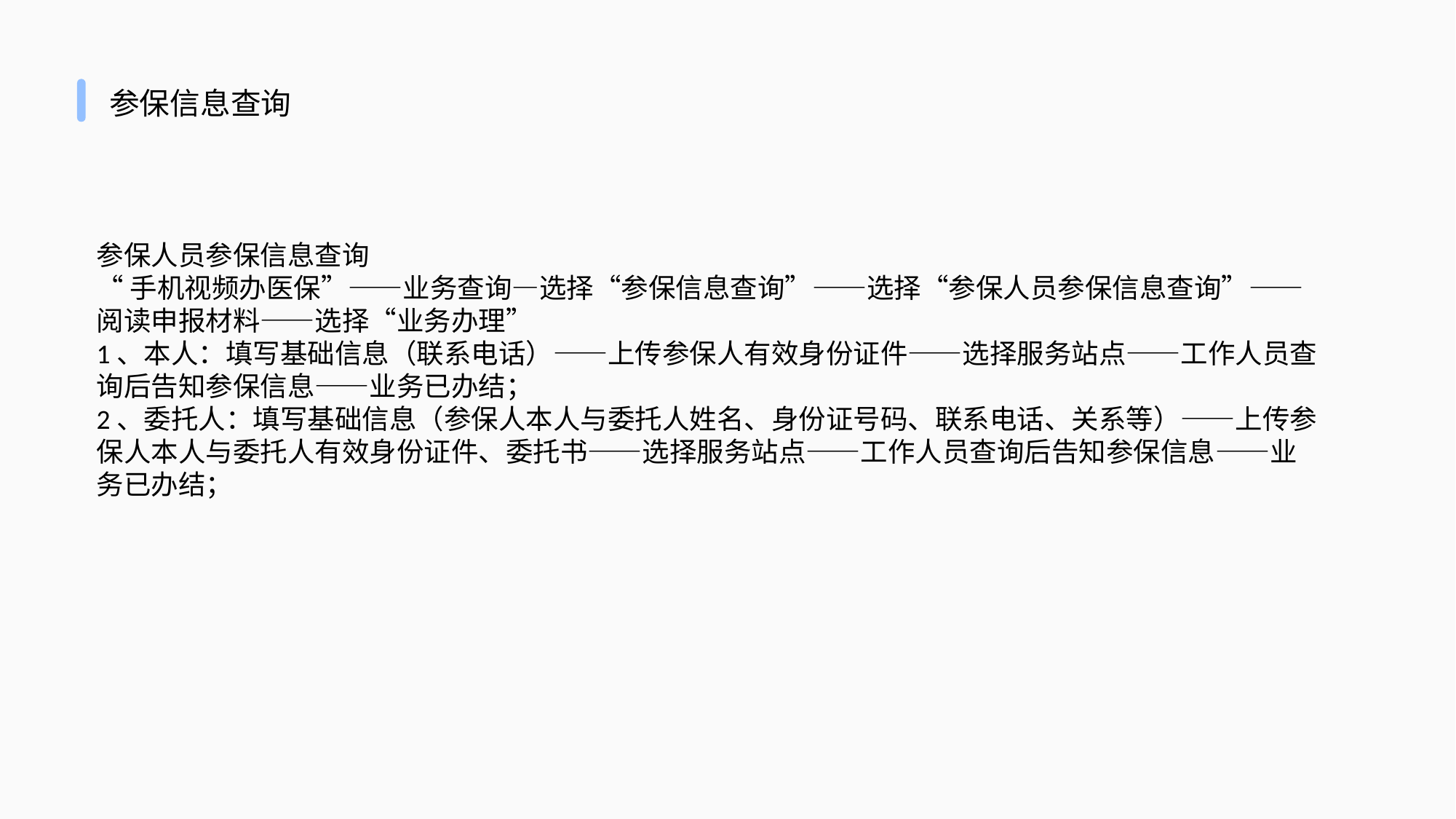

参保信息查询

参保人员参保信息查询
“手机视频办医保”——业务查询—选择“参保信息查询”——选择“参保人员参保信息查询”——阅读申报材料——选择“业务办理”
1、本人：填写基础信息（联系电话）——上传参保人有效身份证件——选择服务站点——工作人员查询后告知参保信息——业务已办结；
2、委托人：填写基础信息（参保人本人与委托人姓名、身份证号码、联系电话、关系等）——上传参保人本人与委托人有效身份证件、委托书——选择服务站点——工作人员查询后告知参保信息——业务已办结；